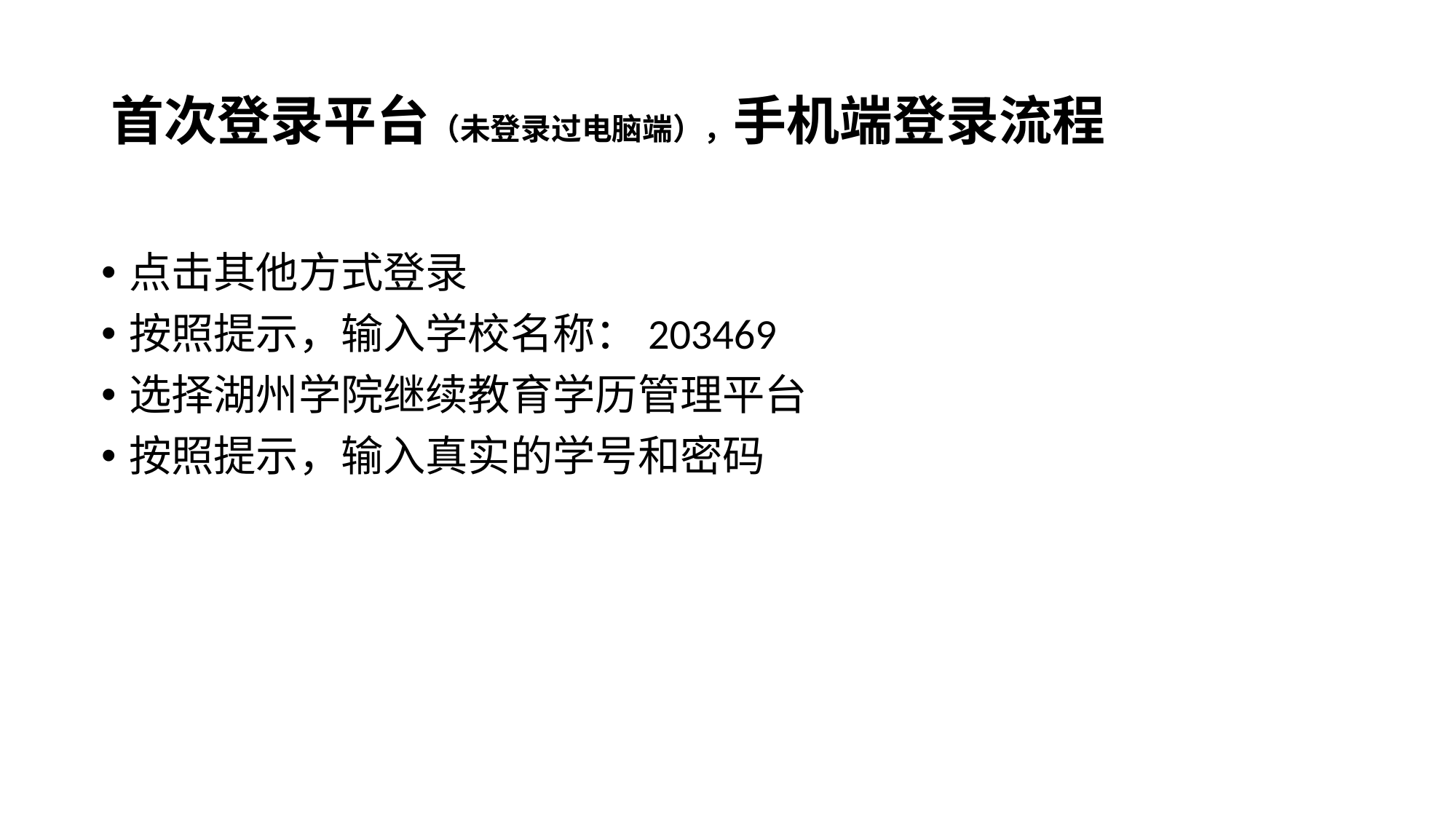

# 首次登录平台（未登录过电脑端），手机端登录流程
点击其他方式登录
按照提示，输入学校名称：203469
选择湖州学院继续教育学历管理平台
按照提示，输入真实的学号和密码